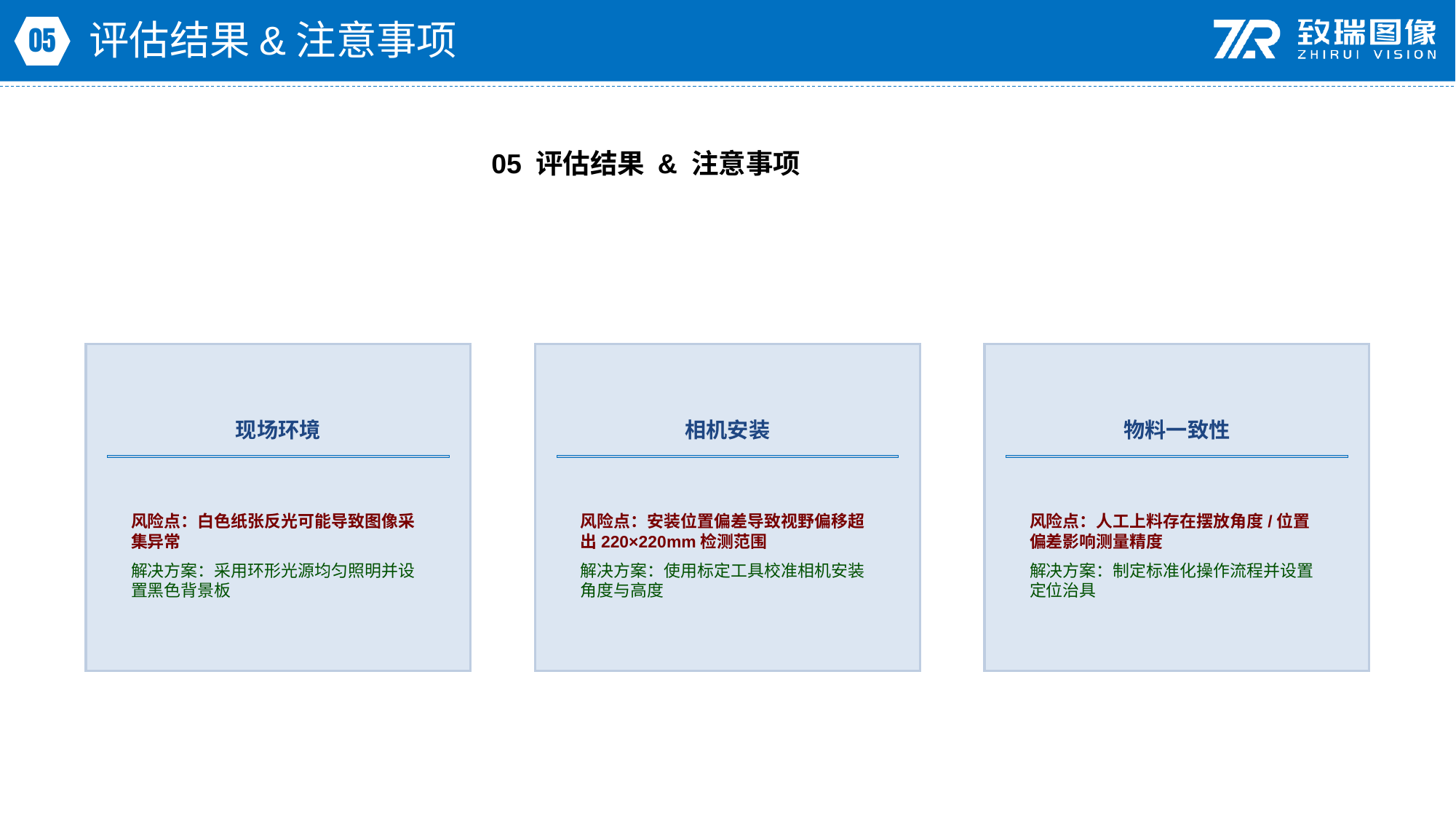

评估结果&注意事项
05

05 评估结果 & 注意事项

现场环境

相机安装

物料一致性

风险点：白色纸张反光可能导致图像采集异常
解决方案：采用环形光源均匀照明并设置黑色背景板

风险点：安装位置偏差导致视野偏移超出220×220mm检测范围
解决方案：使用标定工具校准相机安装角度与高度

风险点：人工上料存在摆放角度/位置偏差影响测量精度
解决方案：制定标准化操作流程并设置定位治具